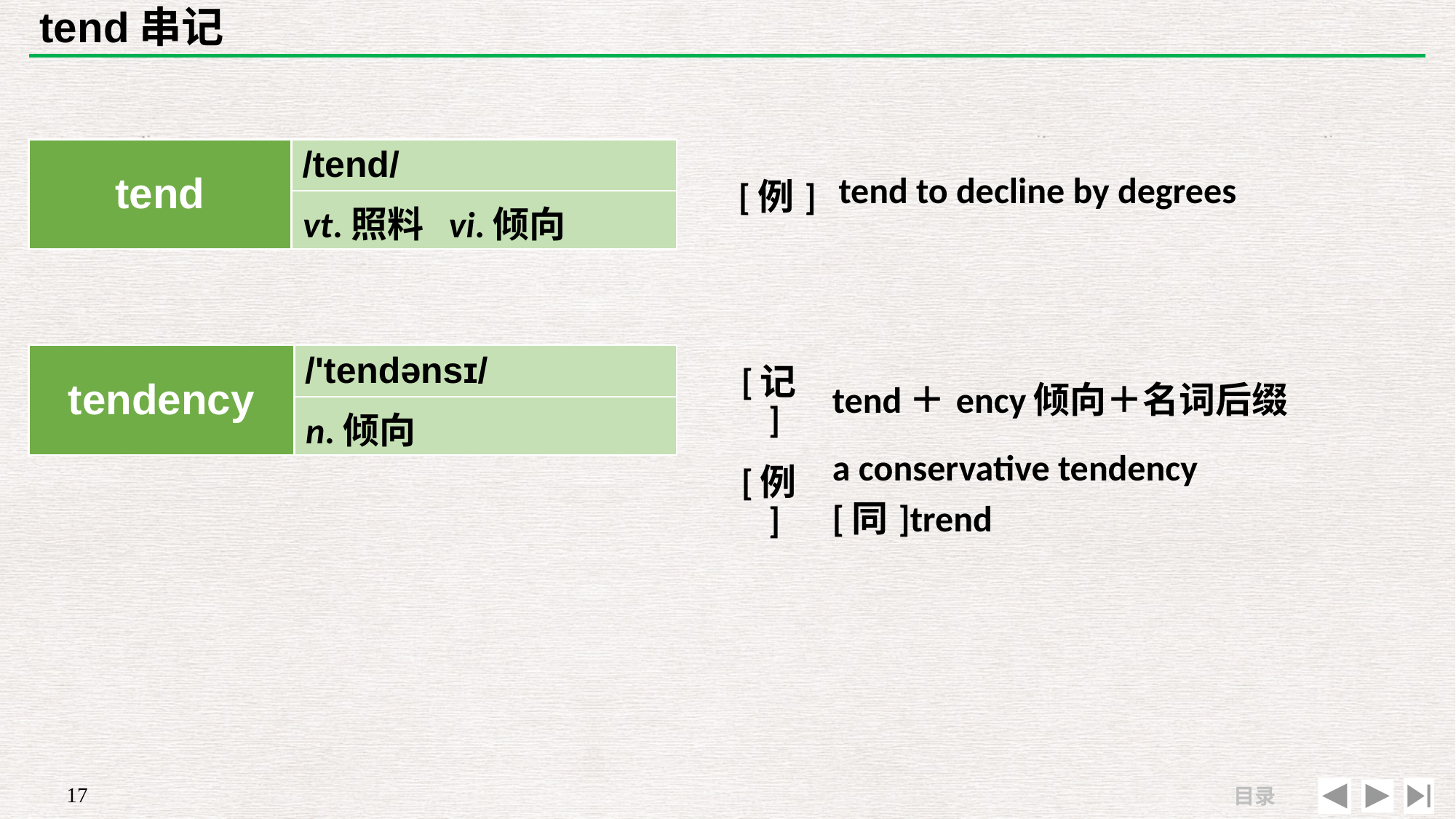

# tend串记

|  |  |
| --- | --- |
| [例] | tend to decline by degrees |
| tend | /tend/ |
| --- | --- |
|  |  |
vt.照料  vi.倾向
| tendency | /'tendənsɪ/ |
| --- | --- |
|  |  |
| [记] | tend＋ency倾向＋名词后缀 |
| --- | --- |
| [例] | a conservative tendency [同]trend |
n.倾向